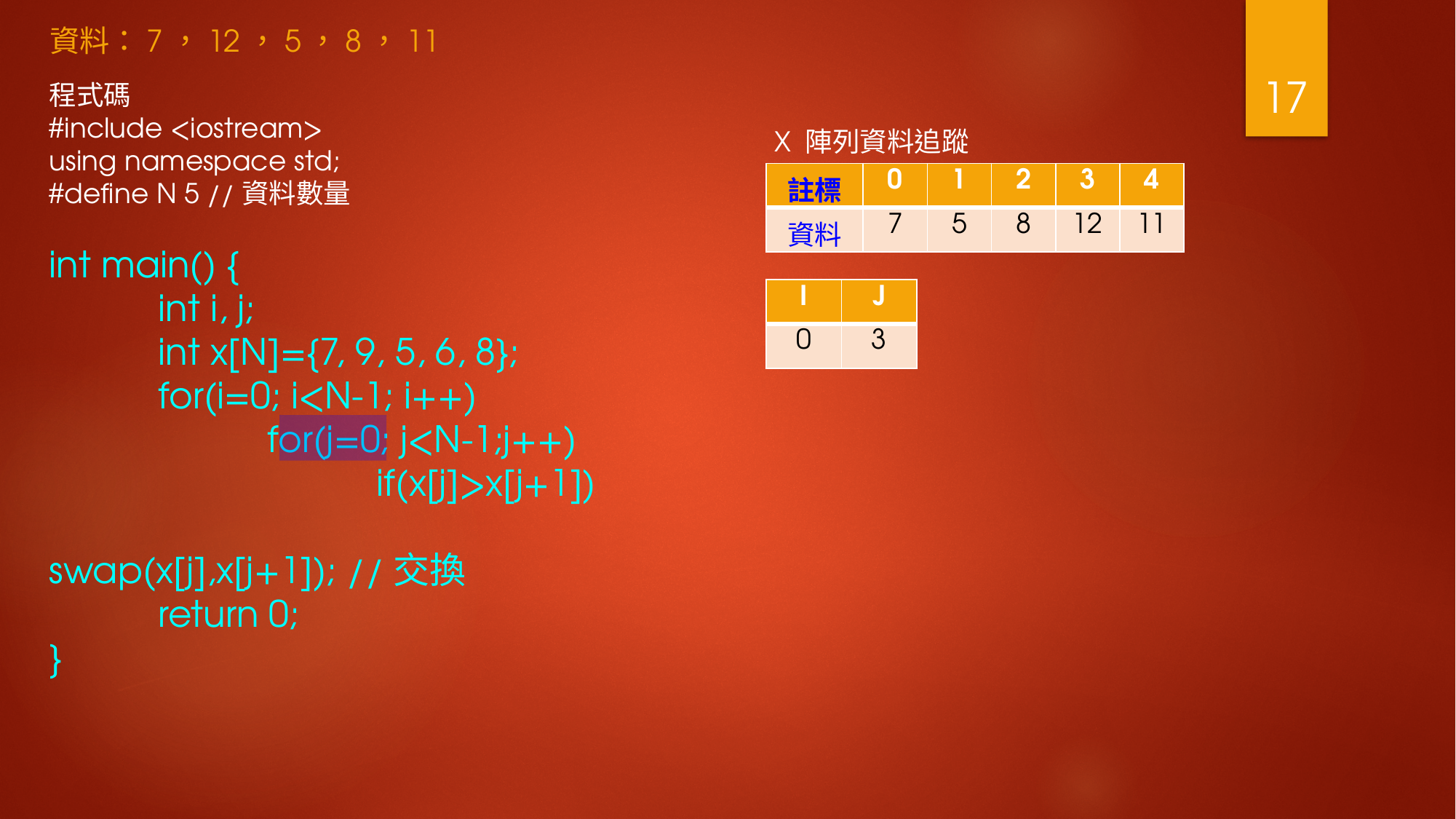

資料：7，12，5，8，11
17
程式碼
#include <iostream>
using namespace std;
#define N 5 //資料數量

int main() {
	int i, j;
	int x[N]={7, 9, 5, 6, 8};
	for(i=0; i<N-1; i++)
		for(j=0; j<N-1;j++)
			if(x[j]>x[j+1])
				swap(x[j],x[j+1]); //交換
	return 0;
}
X 陣列資料追蹤
| 註標 | 0 | 1 | 2 | 3 | 4 |
| --- | --- | --- | --- | --- | --- |
| 資料 | 7 | 5 | 8 | 12 | 11 |
| I | J |
| --- | --- |
| 0 | 3 |